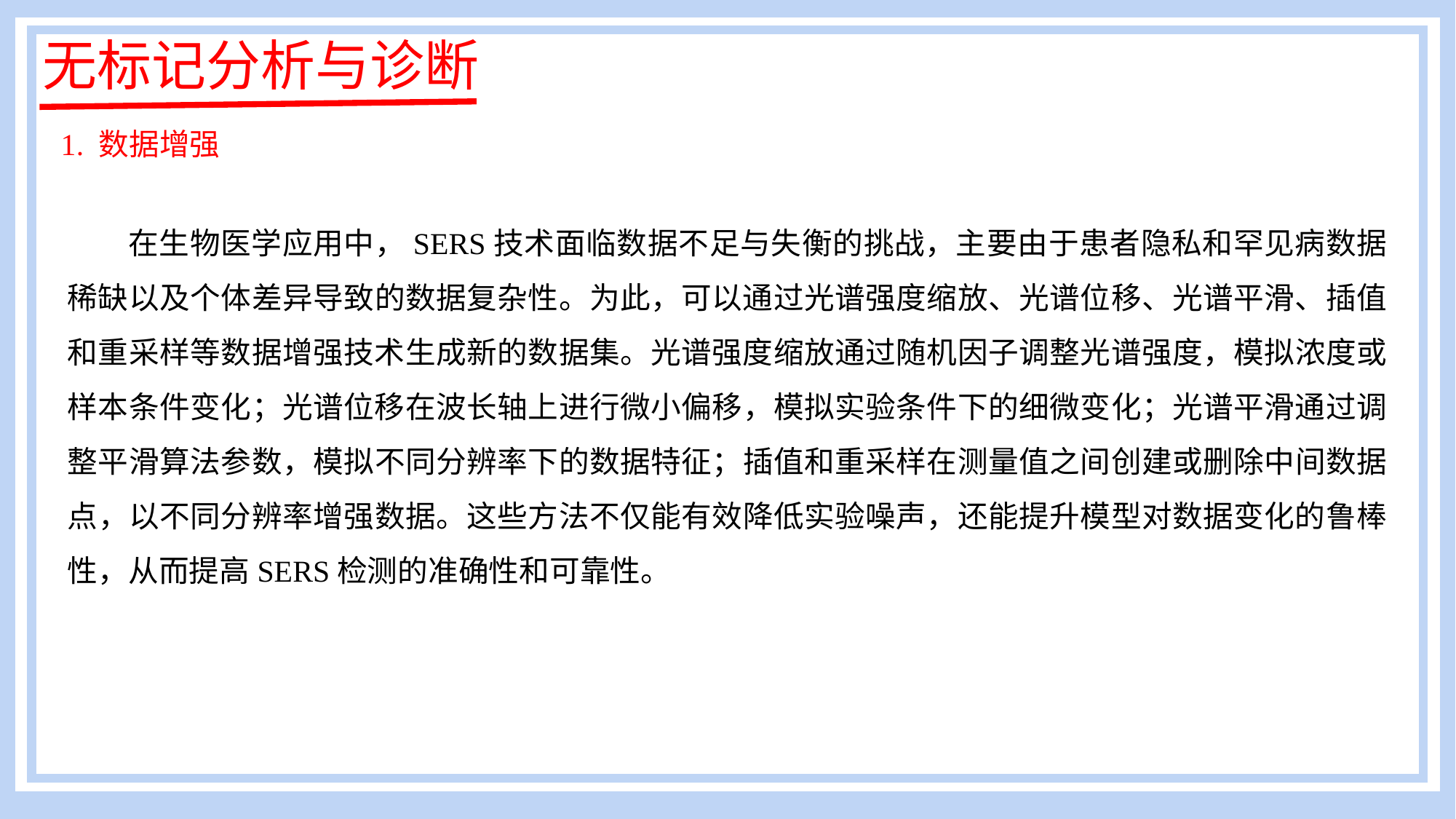

无标记分析与诊断
c
1. 数据增强

在生物医学应用中，SERS技术面临数据不足与失衡的挑战，主要由于患者隐私和罕见病数据稀缺以及个体差异导致的数据复杂性。为此，可以通过光谱强度缩放、光谱位移、光谱平滑、插值和重采样等数据增强技术生成新的数据集。光谱强度缩放通过随机因子调整光谱强度，模拟浓度或样本条件变化；光谱位移在波长轴上进行微小偏移，模拟实验条件下的细微变化；光谱平滑通过调整平滑算法参数，模拟不同分辨率下的数据特征；插值和重采样在测量值之间创建或删除中间数据点，以不同分辨率增强数据。这些方法不仅能有效降低实验噪声，还能提升模型对数据变化的鲁棒性，从而提高SERS检测的准确性和可靠性。